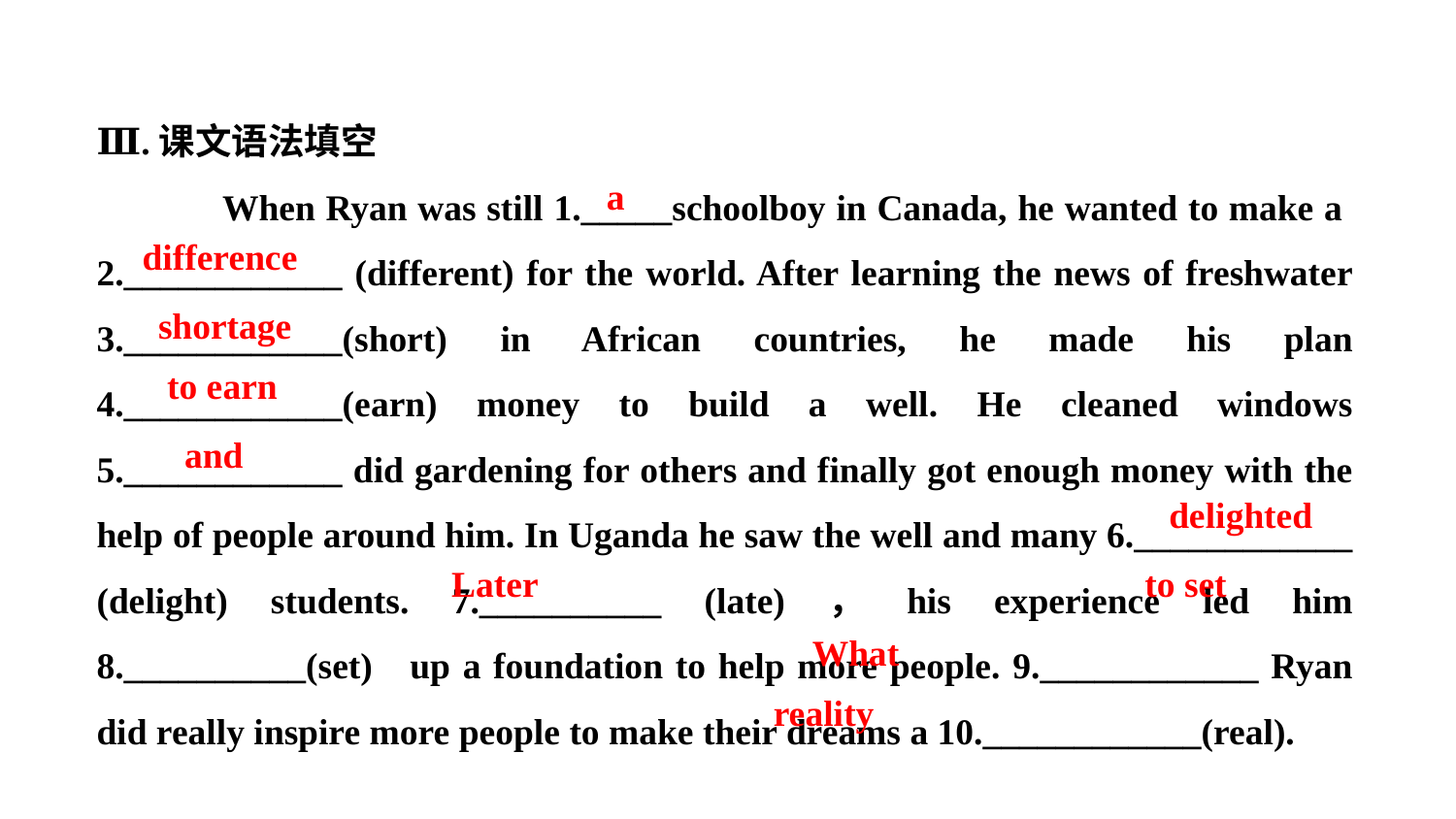

Ⅲ.课文语法填空
            When Ryan was still 1._____schoolboy in Canada, he wanted to make a  2.____________ (different) for the world. After learning the news of freshwater 3.____________(short) in African countries, he made his plan 4.____________(earn) money to build a well. He cleaned windows 5.____________ did gardening for others and finally got enough money with the help of people around him. In Uganda he saw the well and many 6.____________ (delight) students. 7.__________ (late)，his experience led him 8.__________(set)   up a foundation to help more people. 9.____________ Ryan did really inspire more people to make their dreams a 10.____________(real).
a
difference
shortage
to earn
and
delighted
Later
to set
What
reality